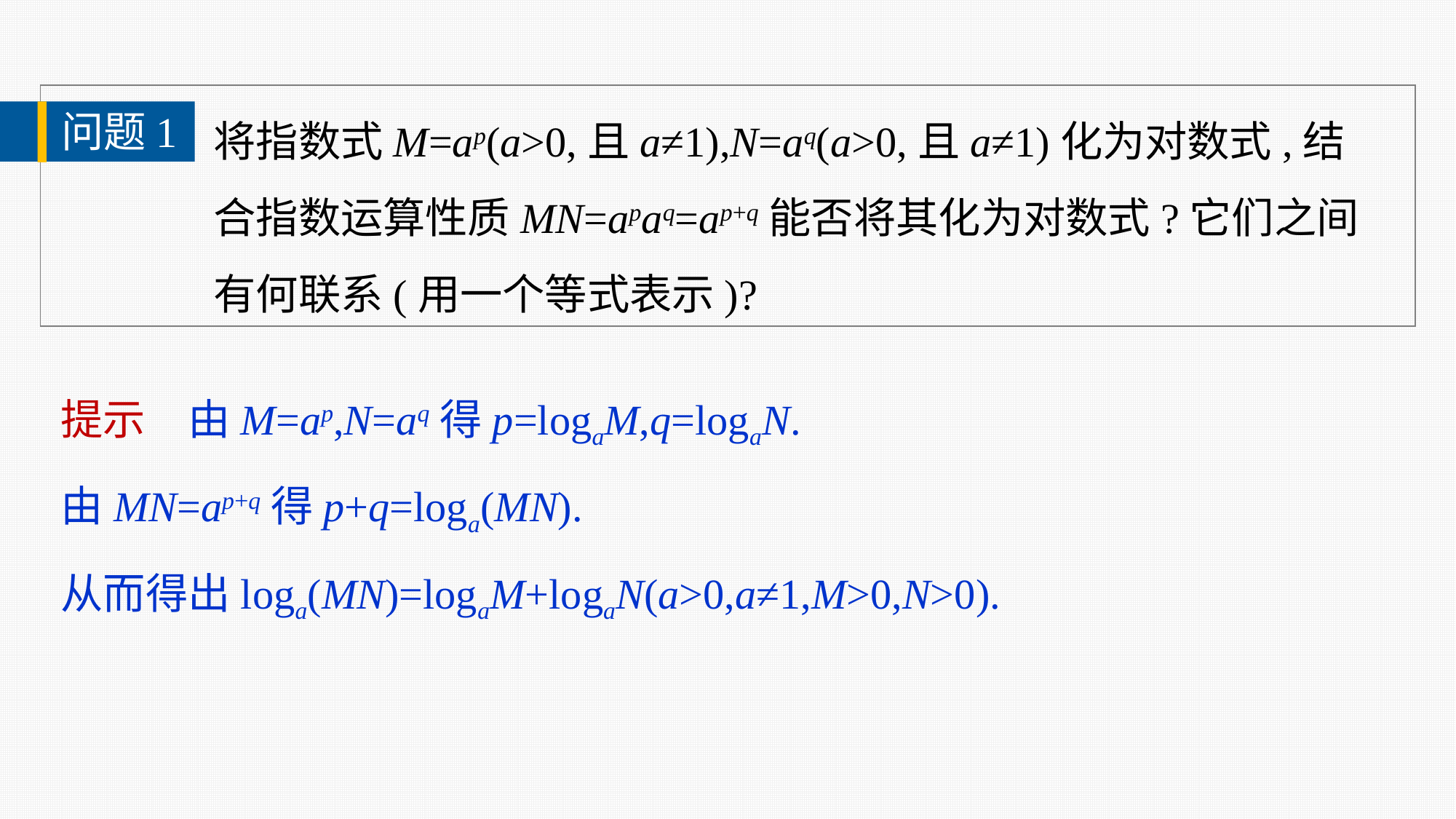

将指数式M=ap(a>0,且a≠1),N=aq(a>0,且a≠1)化为对数式,结合指数运算性质MN=apaq=ap+q能否将其化为对数式?它们之间有何联系(用一个等式表示)?

问题1

提示　由M=ap,N=aq得p=logaM,q=logaN.
由MN=ap+q得p+q=loga(MN).
从而得出loga(MN)=logaM+logaN(a>0,a≠1,M>0,N>0).